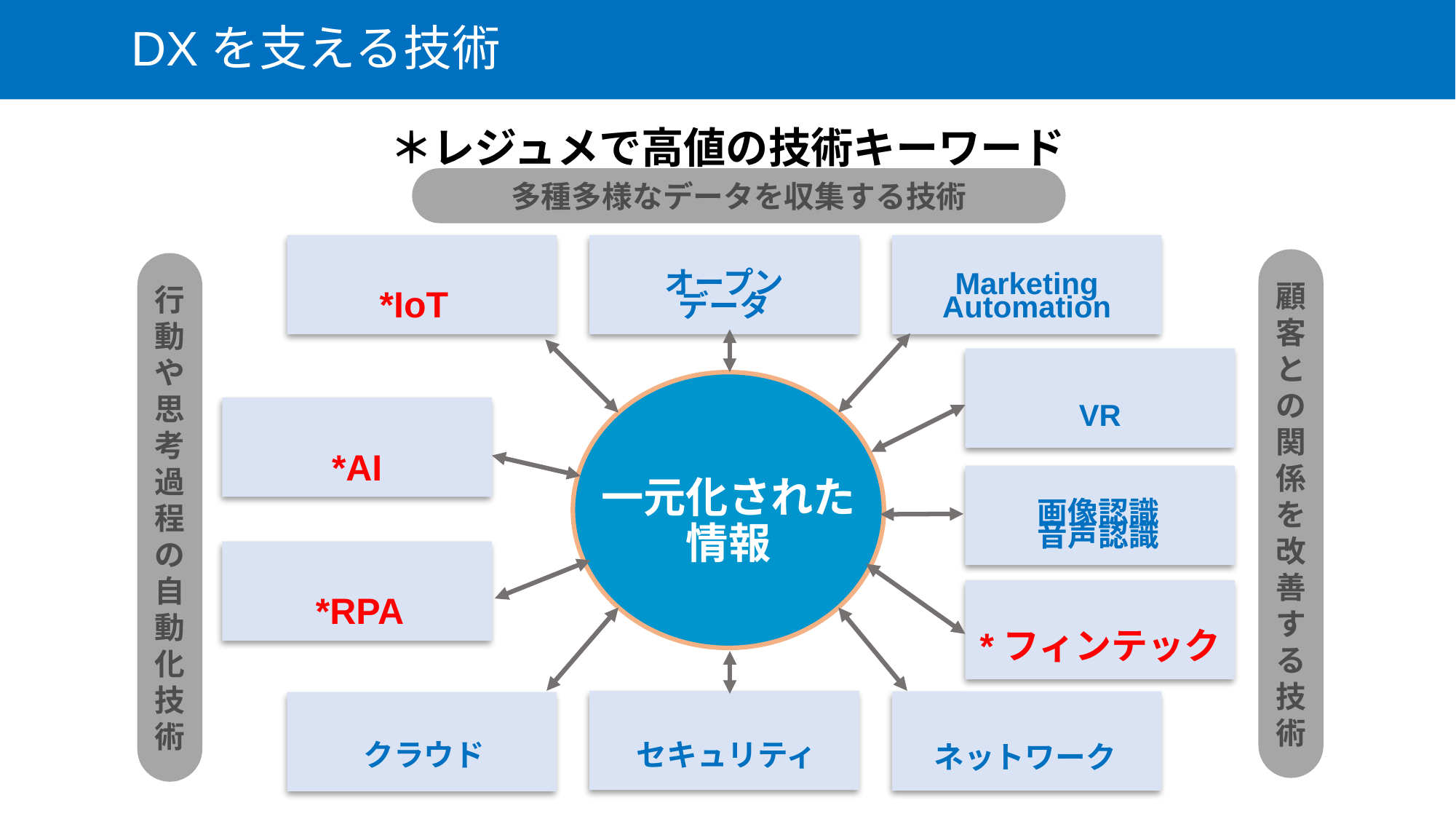

DXを支える技術
＊レジュメで高値の技術キーワード
多種多様なデータを収集する技術

オープン
データ
Marketing
Automation
顧客との関係を改善する技術
行動や思考過程の自動化技術
*IoT

VR

*AI

画像認識
音声認識
一元化された情報

*RPA

*フィンテック

クラウド
セキュリティ
ネットワーク